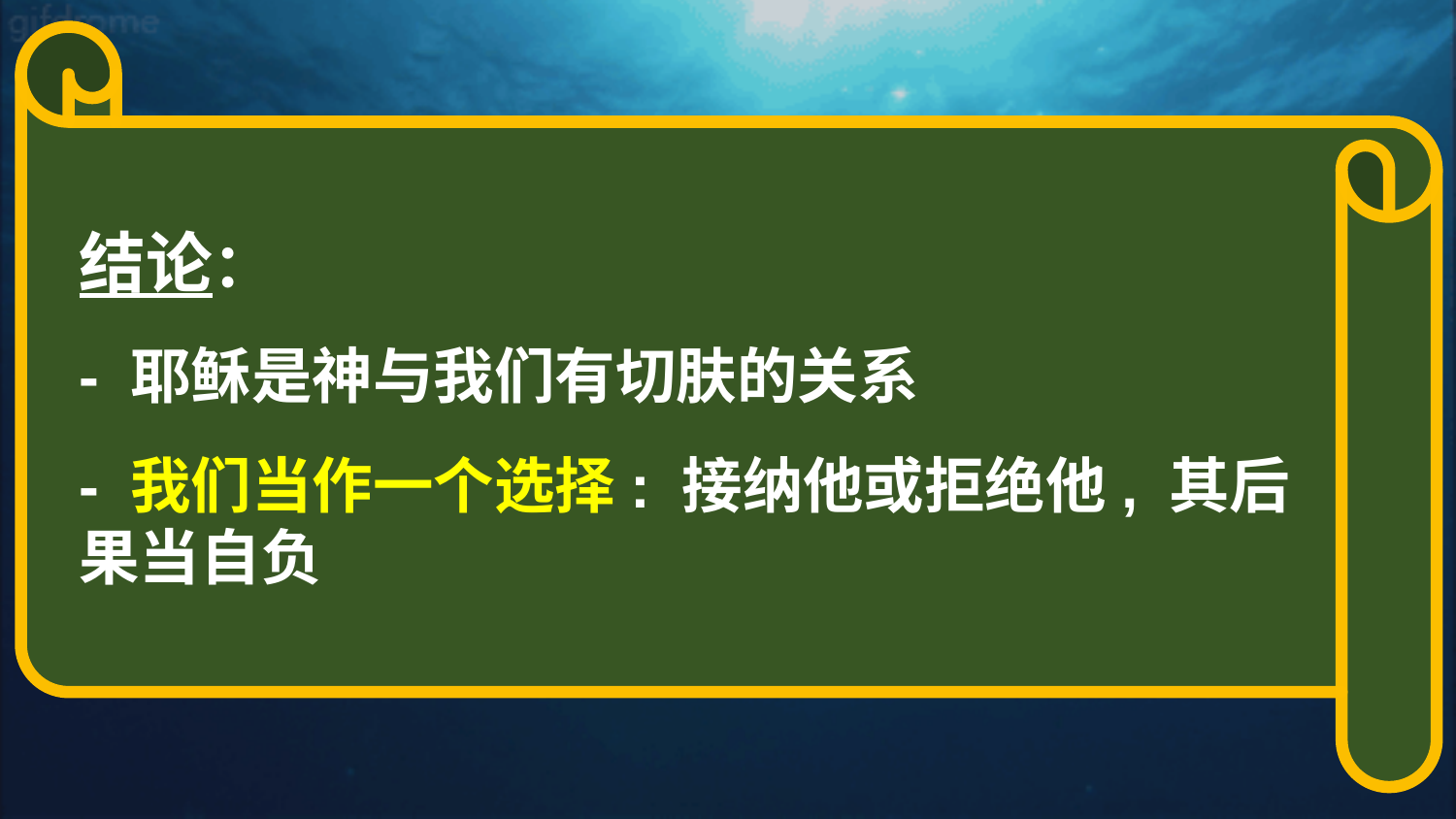

结论：
- 耶稣是神与我们有切肤的关系
- 我们当作一个选择: 接纳他或拒绝他, 其后果当自负